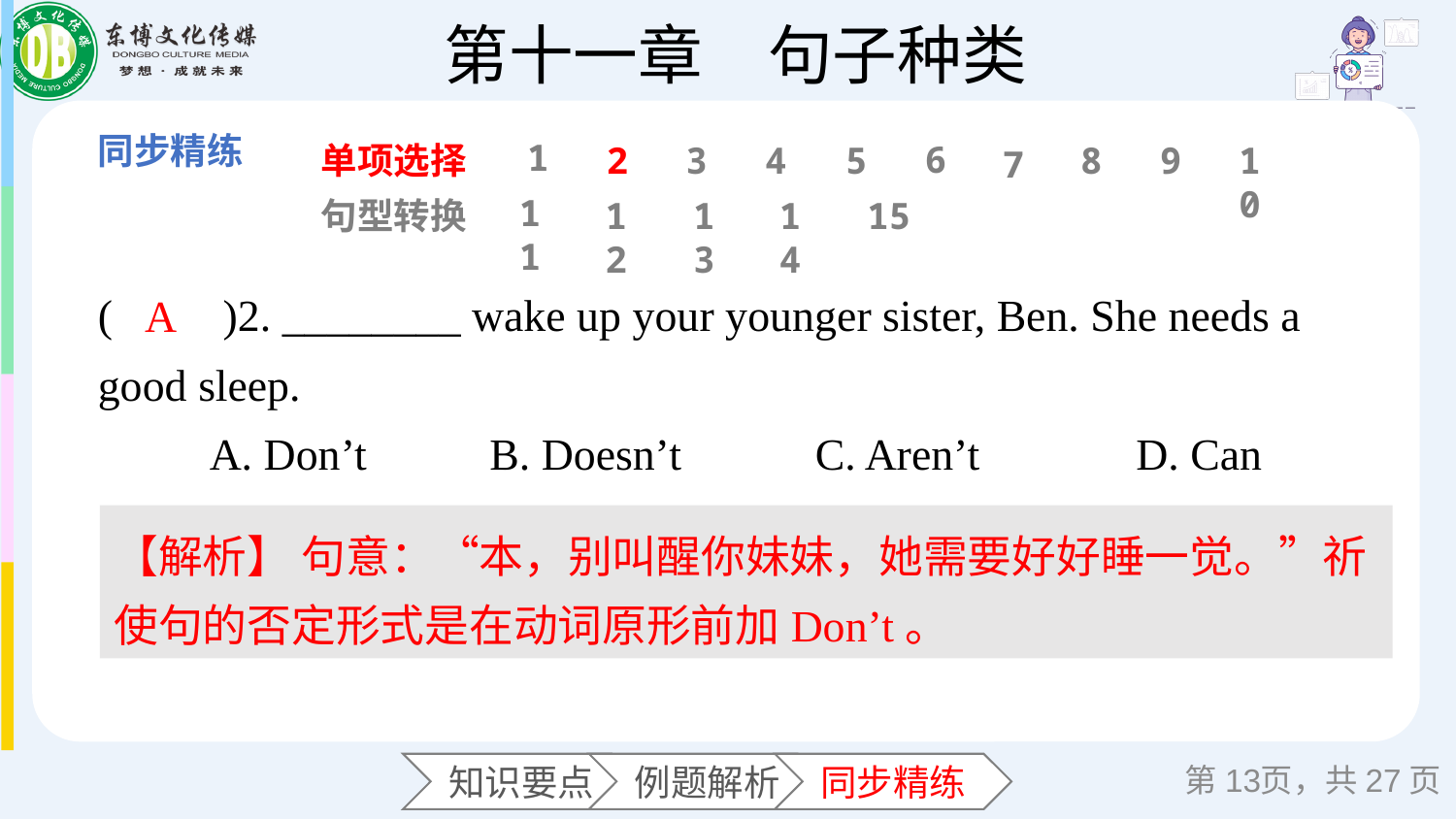

1
6
单项选择
2
3
4
5
8
9
10
7
11
句型转换
12
13
14
15
(　　)2. ________ wake up your younger sister, Ben. She needs a good sleep.
          A. Don’t           B. Doesn’t            C. Aren’t              D. Can
A
【解析】 句意：“本，别叫醒你妹妹，她需要好好睡一觉。”祈使句的否定形式是在动词原形前加Don’t。
第13页，共27页